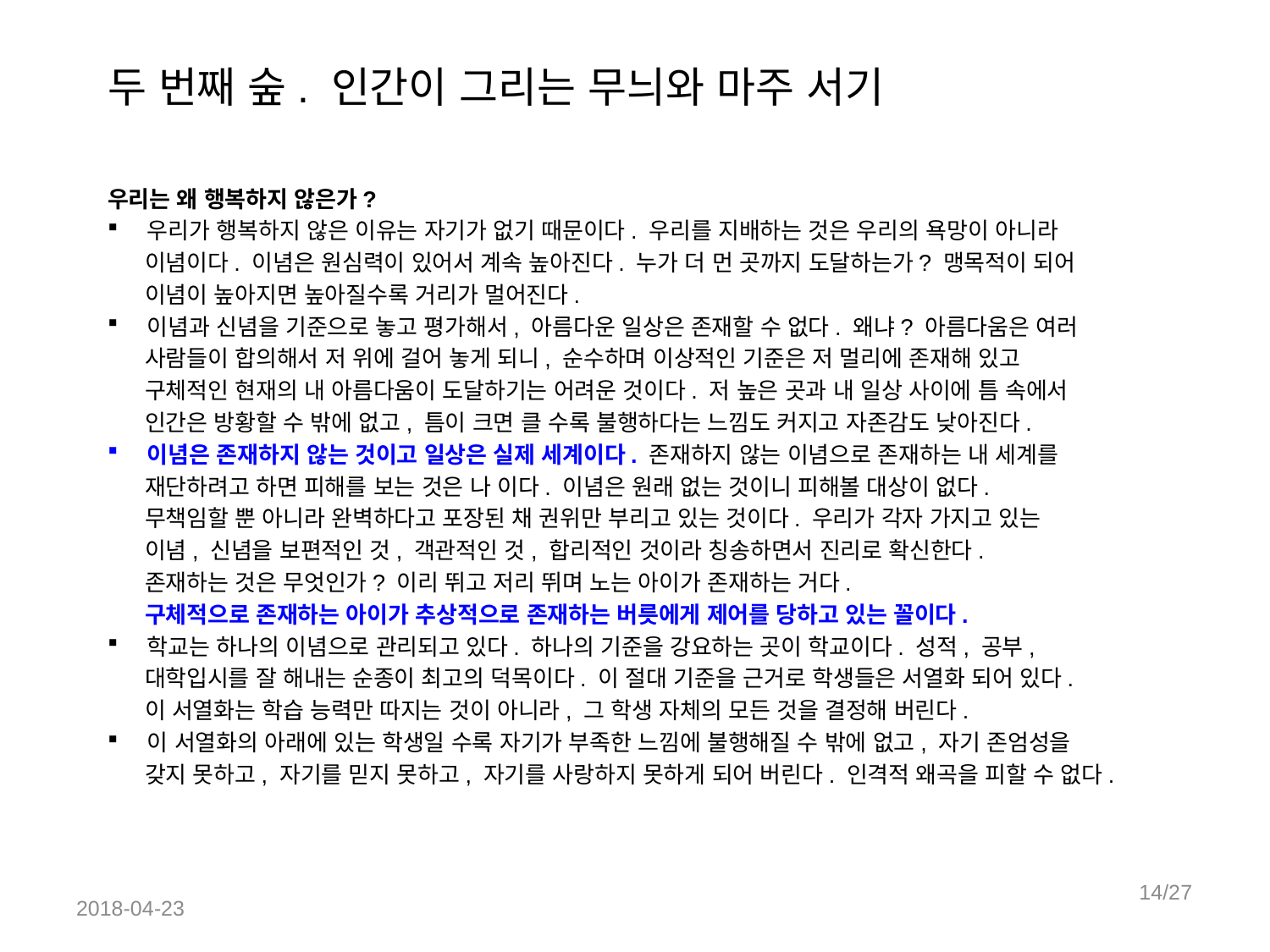

# 두 번째 숲. 인간이 그리는 무늬와 마주 서기

우리는 왜 행복하지 않은가?
우리가 행복하지 않은 이유는 자기가 없기 때문이다. 우리를 지배하는 것은 우리의 욕망이 아니라
     이념이다. 이념은 원심력이 있어서 계속 높아진다. 누가 더 먼 곳까지 도달하는가? 맹목적이 되어
     이념이 높아지면 높아질수록 거리가 멀어진다.
이념과 신념을 기준으로 놓고 평가해서, 아름다운 일상은 존재할 수 없다. 왜냐? 아름다움은 여러
     사람들이 합의해서 저 위에 걸어 놓게 되니, 순수하며 이상적인 기준은 저 멀리에 존재해 있고
     구체적인 현재의 내 아름다움이 도달하기는 어려운 것이다. 저 높은 곳과 내 일상 사이에 틈 속에서
     인간은 방황할 수 밖에 없고, 틈이 크면 클 수록 불행하다는 느낌도 커지고 자존감도 낮아진다.
이념은 존재하지 않는 것이고 일상은 실제 세계이다. 존재하지 않는 이념으로 존재하는 내 세계를
     재단하려고 하면 피해를 보는 것은 나 이다. 이념은 원래 없는 것이니 피해볼 대상이 없다.
     무책임할 뿐 아니라 완벽하다고 포장된 채 권위만 부리고 있는 것이다. 우리가 각자 가지고 있는
     이념, 신념을 보편적인 것, 객관적인 것, 합리적인 것이라 칭송하면서 진리로 확신한다.
     존재하는 것은 무엇인가? 이리 뛰고 저리 뛰며 노는 아이가 존재하는 거다.
     구체적으로 존재하는 아이가 추상적으로 존재하는 버릇에게 제어를 당하고 있는 꼴이다.
학교는 하나의 이념으로 관리되고 있다. 하나의 기준을 강요하는 곳이 학교이다. 성적, 공부,
     대학입시를 잘 해내는 순종이 최고의 덕목이다. 이 절대 기준을 근거로 학생들은 서열화 되어 있다.
     이 서열화는 학습 능력만 따지는 것이 아니라, 그 학생 자체의 모든 것을 결정해 버린다.
이 서열화의 아래에 있는 학생일 수록 자기가 부족한 느낌에 불행해질 수 밖에 없고, 자기 존엄성을
     갖지 못하고, 자기를 믿지 못하고, 자기를 사랑하지 못하게 되어 버린다. 인격적 왜곡을 피할 수 없다.
14/27
2018-04-23